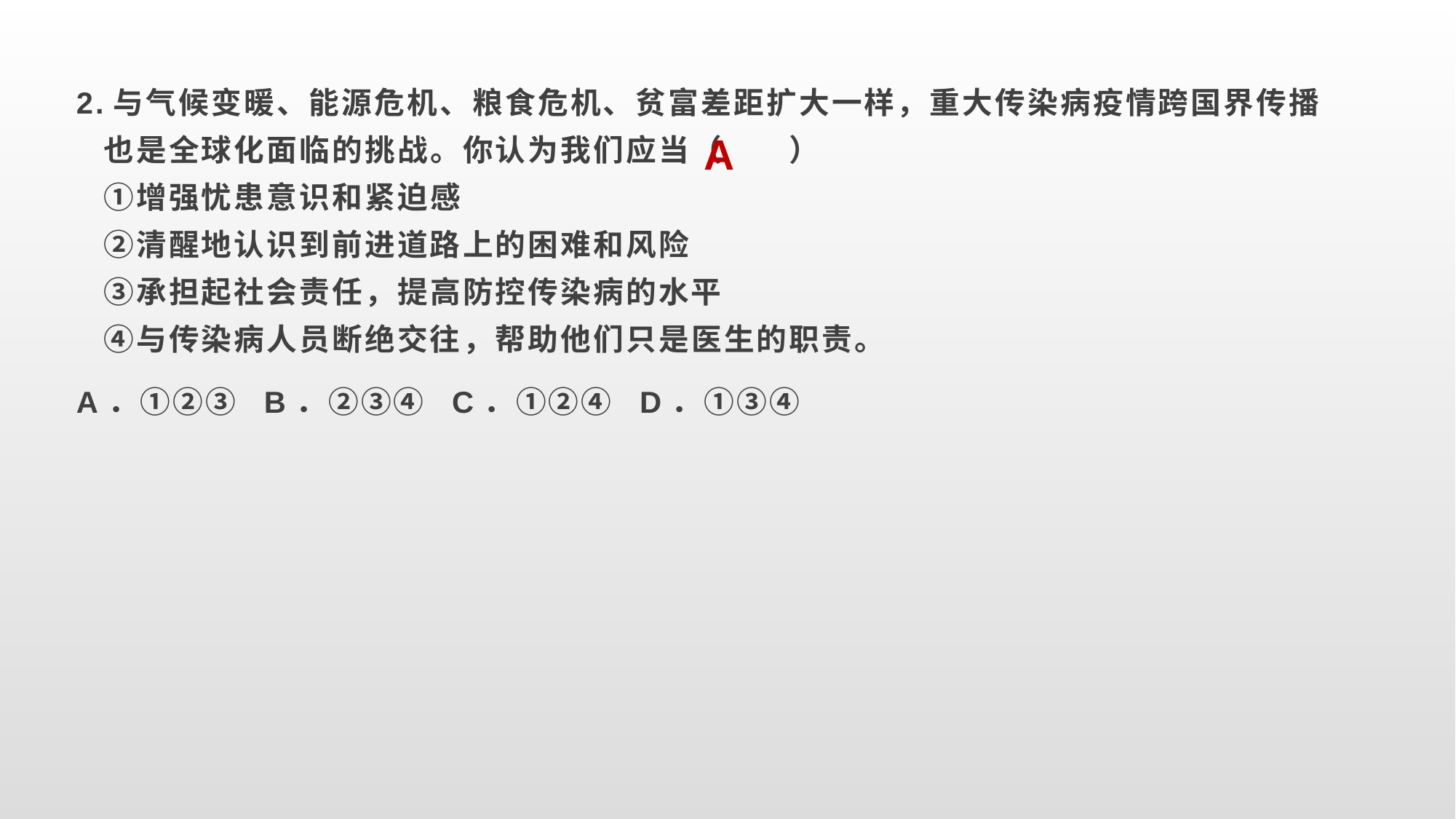

2.与气候变暖、能源危机、粮食危机、贫富差距扩大一样，重大传染病疫情跨国界传播也是全球化面临的挑战。你认为我们应当（　　）
①增强忧患意识和紧迫感
②清醒地认识到前进道路上的困难和风险
③承担起社会责任，提高防控传染病的水平
④与传染病人员断绝交往，帮助他们只是医生的职责。
A．①②③  B．②③④  C．①②④  D．①③④

A